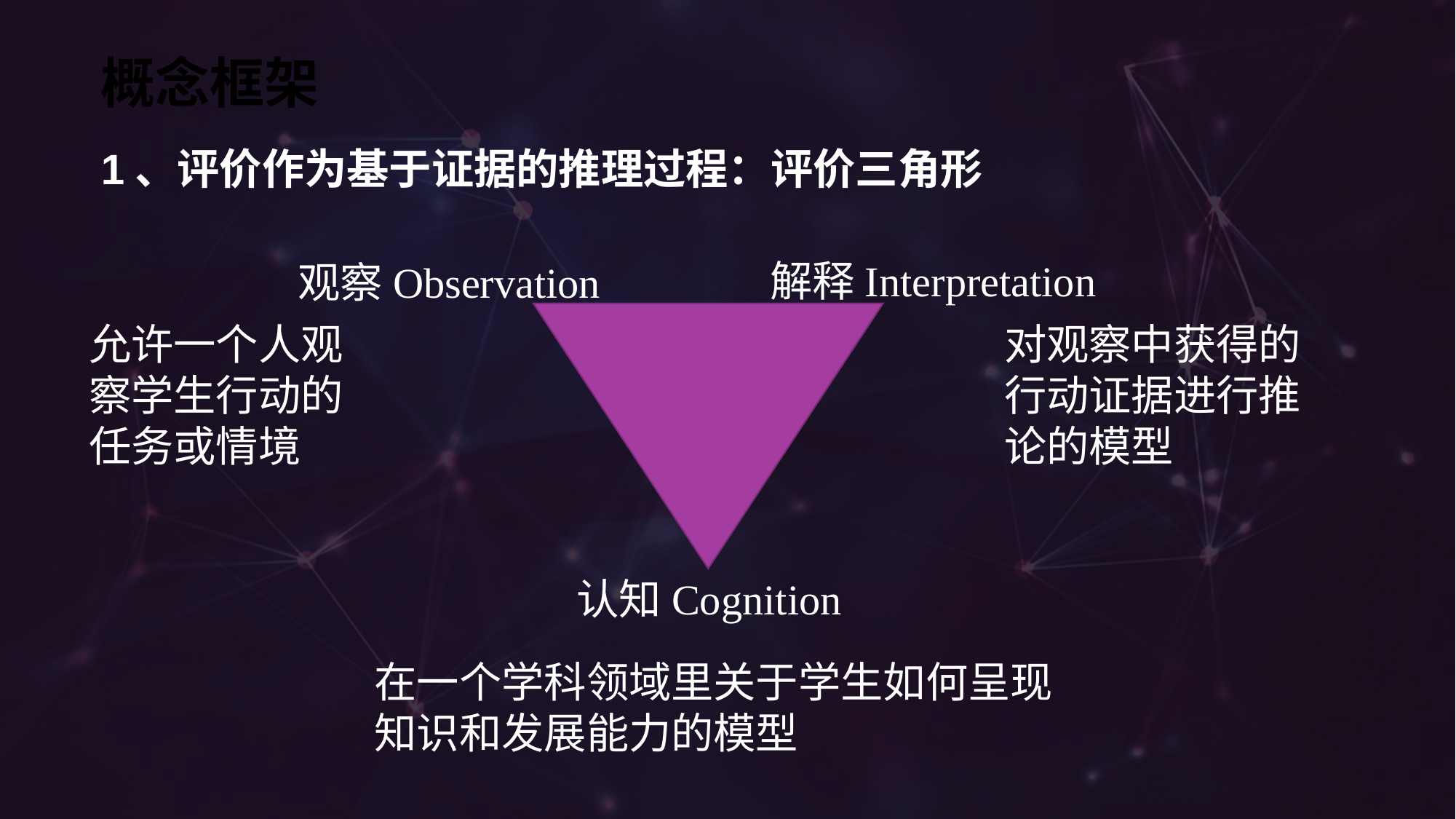

# 概念框架
1、评价作为基于证据的推理过程：评价三角形
解释Interpretation
观察Observation

认知Cognition
允许一个人观察学生行动的任务或情境
对观察中获得的行动证据进行推论的模型
在一个学科领域里关于学生如何呈现知识和发展能力的模型